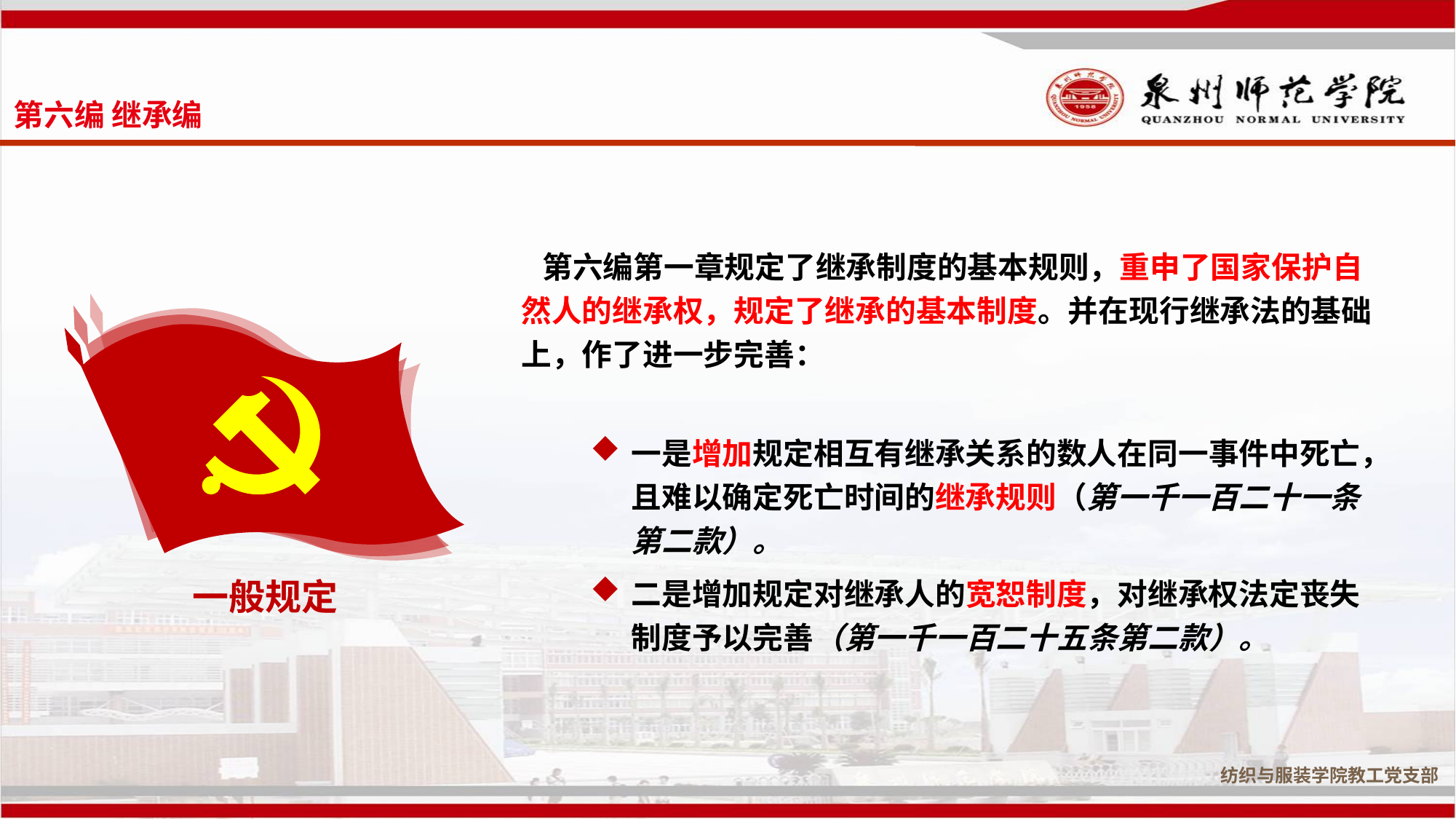

第六编 继承编
  第六编第一章规定了继承制度的基本规则，重申了国家保护自然人的继承权，规定了继承的基本制度。并在现行继承法的基础上，作了进一步完善：

一般规定
一是增加规定相互有继承关系的数人在同一事件中死亡，且难以确定死亡时间的继承规则（第一千一百二十一条第二款）。
二是增加规定对继承人的宽恕制度，对继承权法定丧失制度予以完善（第一千一百二十五条第二款）。
纺织与服装学院教工党支部